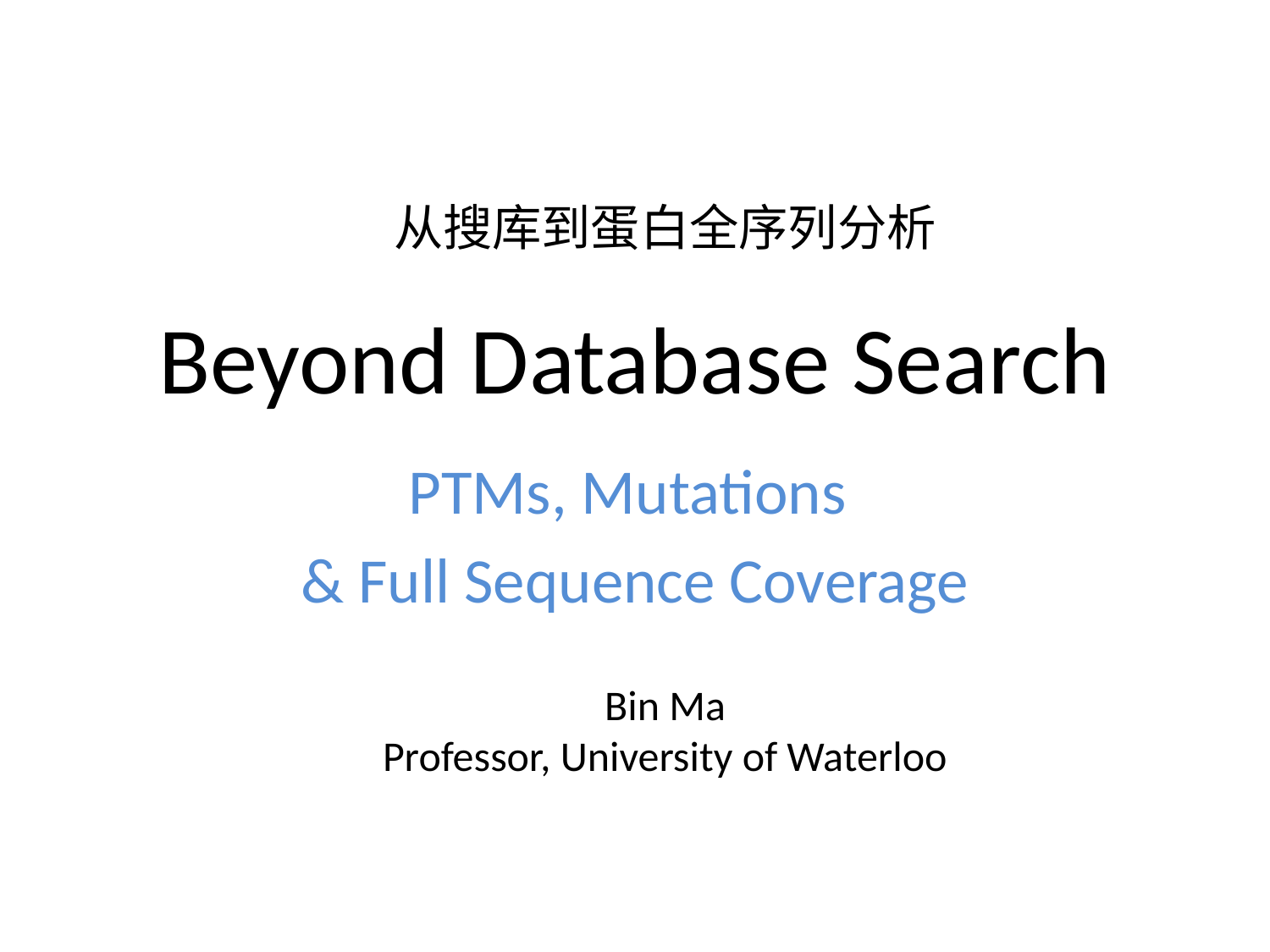

从搜库到蛋白全序列分析
# Beyond Database Search
PTMs, Mutations
& Full Sequence Coverage
Bin Ma
Professor, University of Waterloo